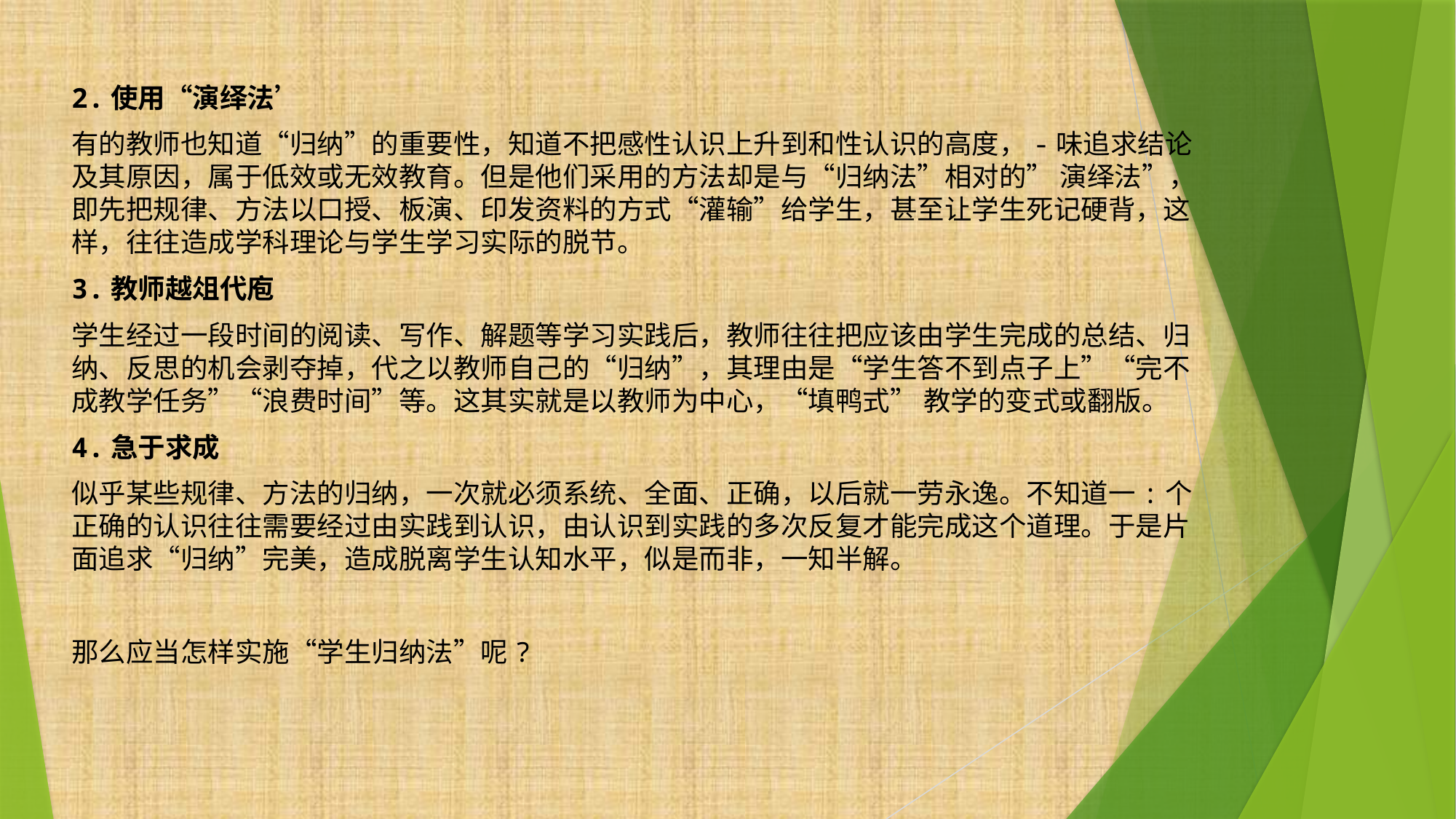

2.使用“演绎法’
有的教师也知道“归纳”的重要性，知道不把感性认识上升到和性认识的高度，-味追求结论及其原因，属于低效或无效教育。但是他们采用的方法却是与“归纳法”相对的” 演绎法”，即先把规律、方法以口授、板演、印发资料的方式“灌输”给学生，甚至让学生死记硬背，这样，往往造成学科理论与学生学习实际的脱节。
3.教师越俎代庖
学生经过一段时间的阅读、写作、解题等学习实践后，教师往往把应该由学生完成的总结、归纳、反思的机会剥夺掉，代之以教师自己的“归纳”，其理由是“学生答不到点子上”“完不成教学任务”“浪费时间”等。这其实就是以教师为中心，“填鸭式” 教学的变式或翻版。
4.急于求成
似乎某些规律、方法的归纳，一次就必须系统、全面、正确，以后就一劳永逸。不知道一:个正确的认识往往需要经过由实践到认识，由认识到实践的多次反复才能完成这个道理。于是片面追求“归纳”完美，造成脱离学生认知水平，似是而非，一知半解。

那么应当怎样实施“学生归纳法”呢?